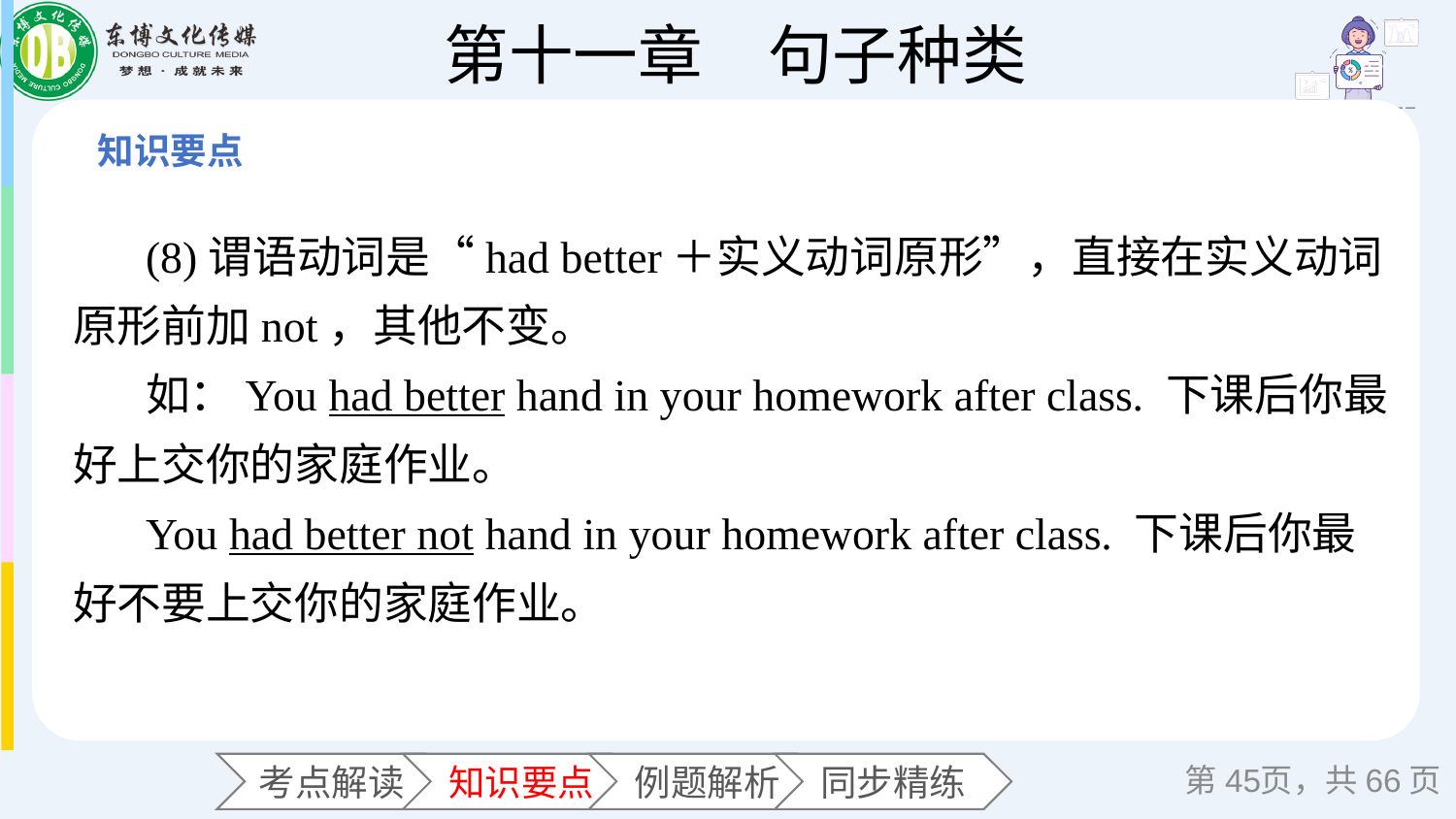

(8)谓语动词是“had better＋实义动词原形”，直接在实义动词原形前加not，其他不变。
如：You had better hand in your homework after class. 下课后你最好上交你的家庭作业。
You had better not hand in your homework after class. 下课后你最好不要上交你的家庭作业。
第45页，共66页